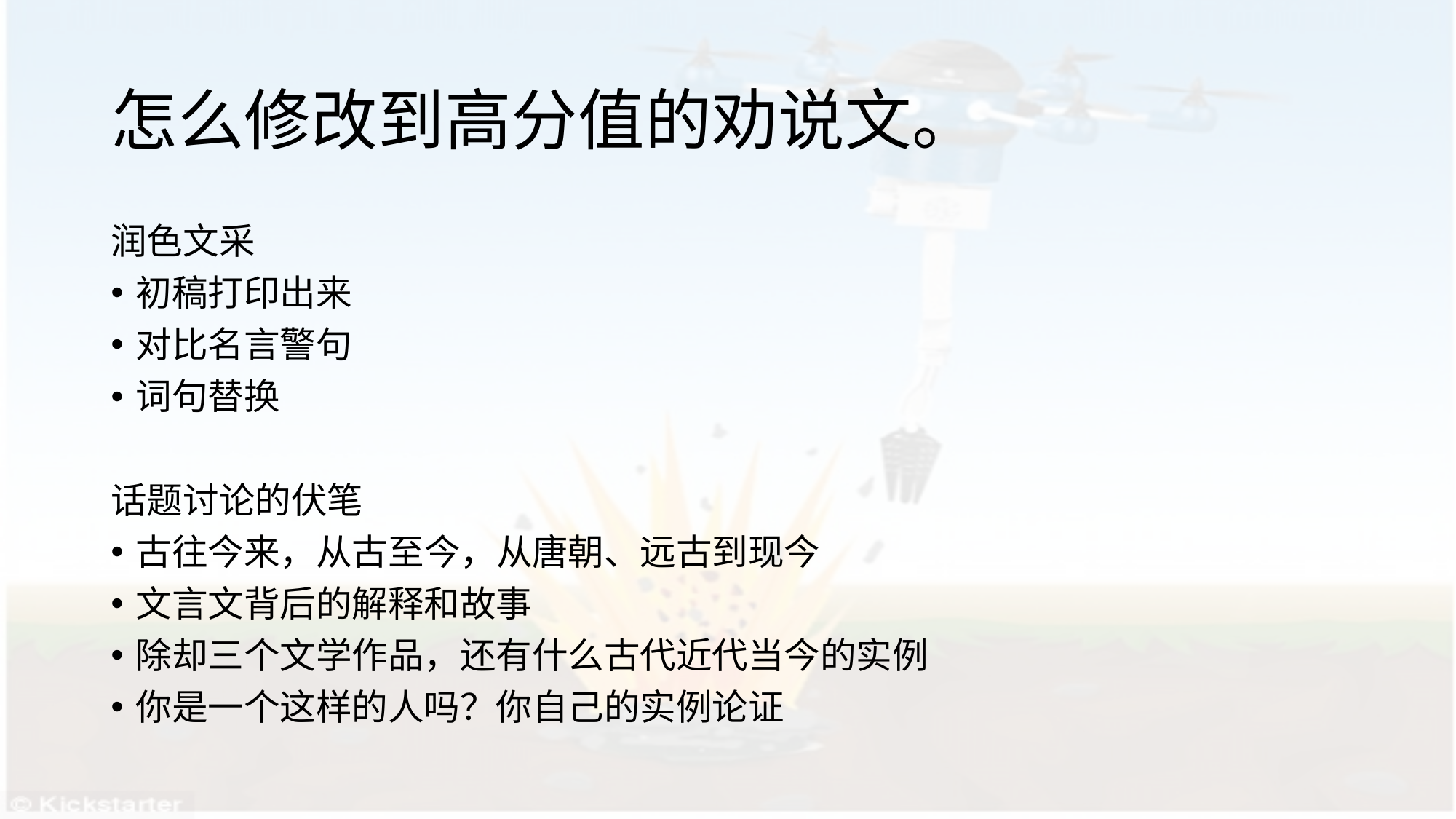

# 怎么修改到高分值的劝说文。
润色文采
初稿打印出来
对比名言警句
词句替换

话题讨论的伏笔
古往今来，从古至今，从唐朝、远古到现今
文言文背后的解释和故事
除却三个文学作品，还有什么古代近代当今的实例
你是一个这样的人吗？你自己的实例论证